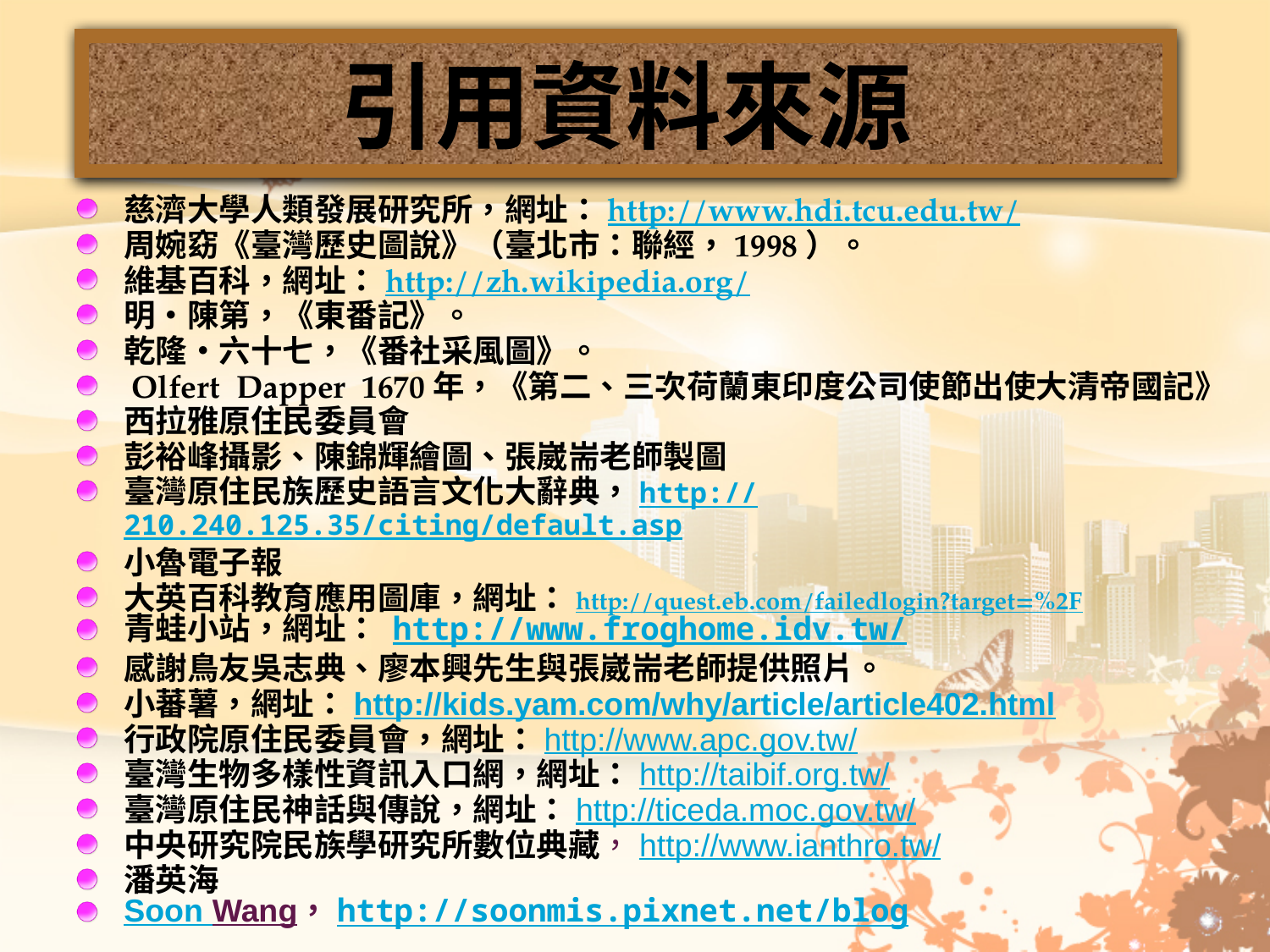

引用資料來源
慈濟大學人類發展研究所，網址：http://www.hdi.tcu.edu.tw/
周婉窈《臺灣歷史圖說》（臺北市：聯經，1998）。
維基百科，網址：http://zh.wikipedia.org/
明・陳第，《東番記》。
乾隆・六十七，《番社采風圖》。
 Olfert  Dapper  1670年，《第二、三次荷蘭東印度公司使節出使大清帝國記》
西拉雅原住民委員會
彭裕峰攝影、陳錦輝繪圖、張崴耑老師製圖
臺灣原住民族歷史語言文化大辭典，http://210.240.125.35/citing/default.asp
小魯電子報
大英百科教育應用圖庫，網址：http://quest.eb.com/failedlogin?target=%2F
青蛙小站，網址： http://www.froghome.idv.tw/
感謝鳥友吳志典、廖本興先生與張崴耑老師提供照片。
小蕃薯，網址：http://kids.yam.com/why/article/article402.html
行政院原住民委員會，網址：http://www.apc.gov.tw/
臺灣生物多樣性資訊入口網，網址：http://taibif.org.tw/
臺灣原住民神話與傳說，網址：http://ticeda.moc.gov.tw/
中央研究院民族學研究所數位典藏，http://www.ianthro.tw/
潘英海
Soon Wang，http://soonmis.pixnet.net/blog